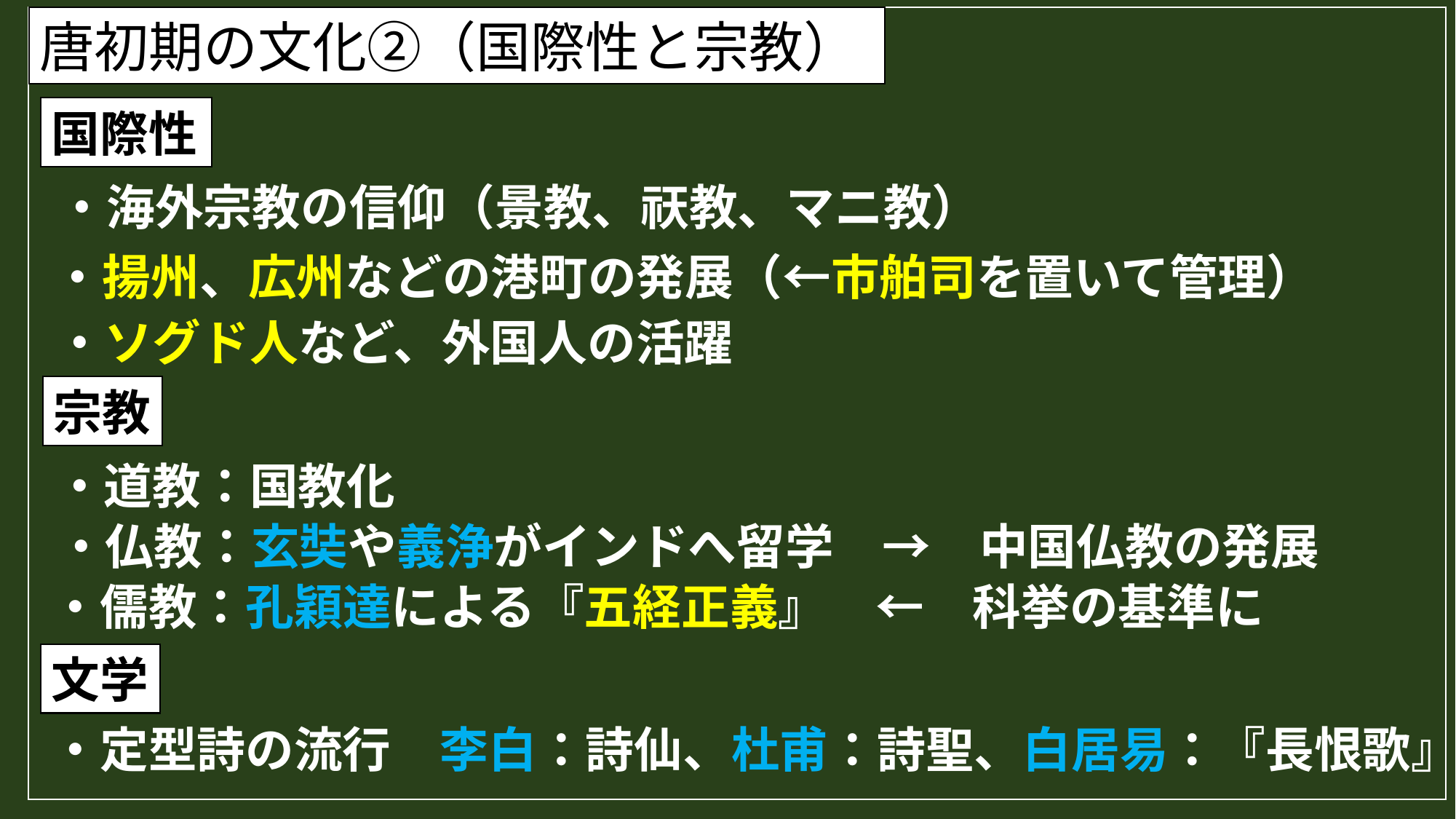

唐初期の文化②（国際性と宗教）
国際性
・海外宗教の信仰（景教、祆教、マニ教）
・揚州、広州などの港町の発展（←市舶司を置いて管理）
・ソグド人など、外国人の活躍
宗教
・道教：国教化
・仏教：玄奘や義浄がインドへ留学　→　中国仏教の発展
・儒教：孔穎達による『五経正義』　←　科挙の基準に
文学
・定型詩の流行　李白：詩仙、杜甫：詩聖、白居易：『長恨歌』